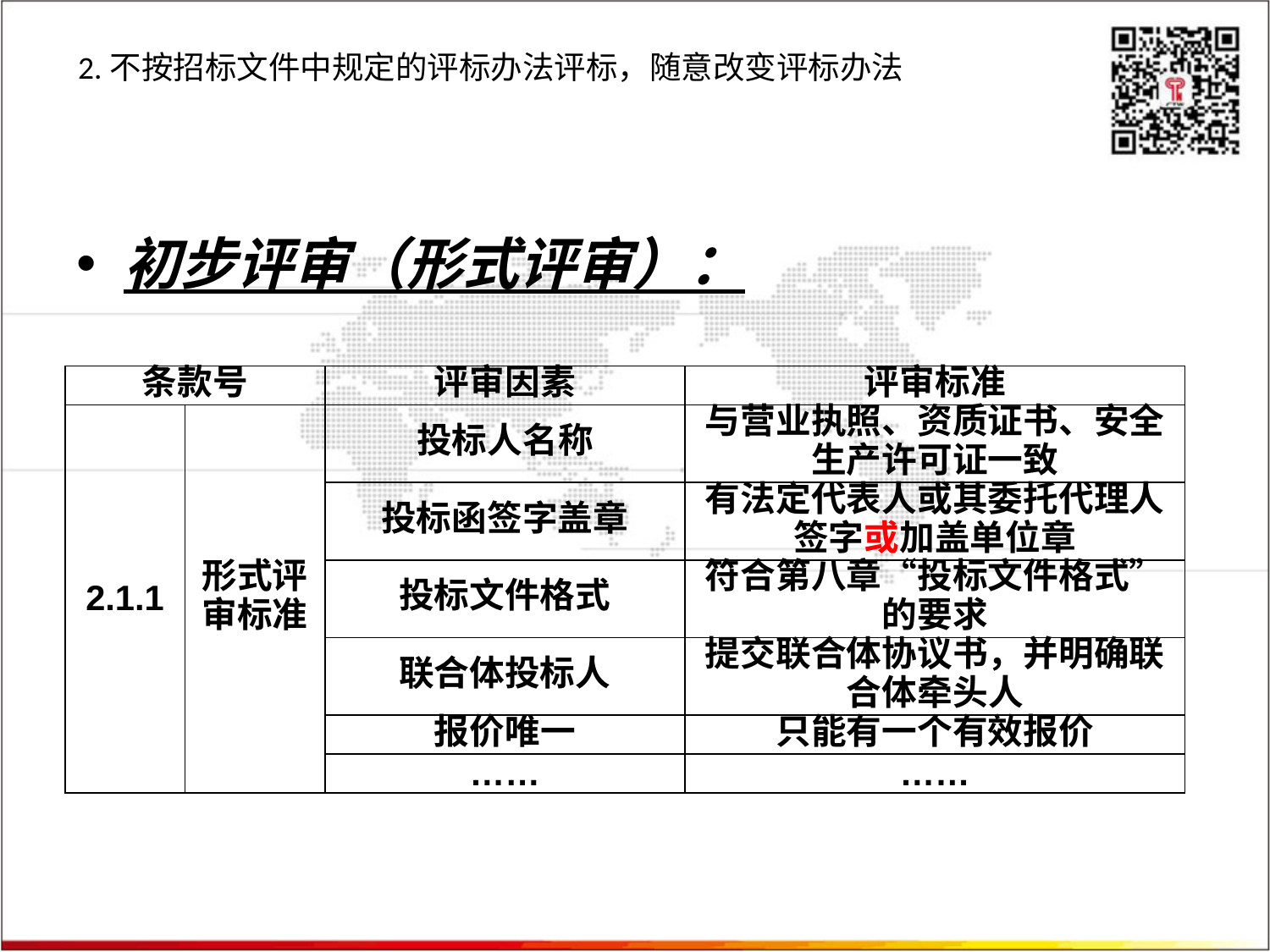

# 2.不按招标文件中规定的评标办法评标，随意改变评标办法
初步评审（形式评审）：

| 条款号 |  | 评审因素 | 评审标准 |
| --- | --- | --- | --- |
| 2.1.1 | 形式评审标准 | 投标人名称 | 与营业执照、资质证书、安全生产许可证一致 |
|  |  | 投标函签字盖章 | 有法定代表人或其委托代理人签字或加盖单位章 |
|  |  | 投标文件格式 | 符合第八章“投标文件格式”的要求 |
|  |  | 联合体投标人 | 提交联合体协议书，并明确联合体牵头人 |
|  |  | 报价唯一 | 只能有一个有效报价 |
|  |  | …… | …… |